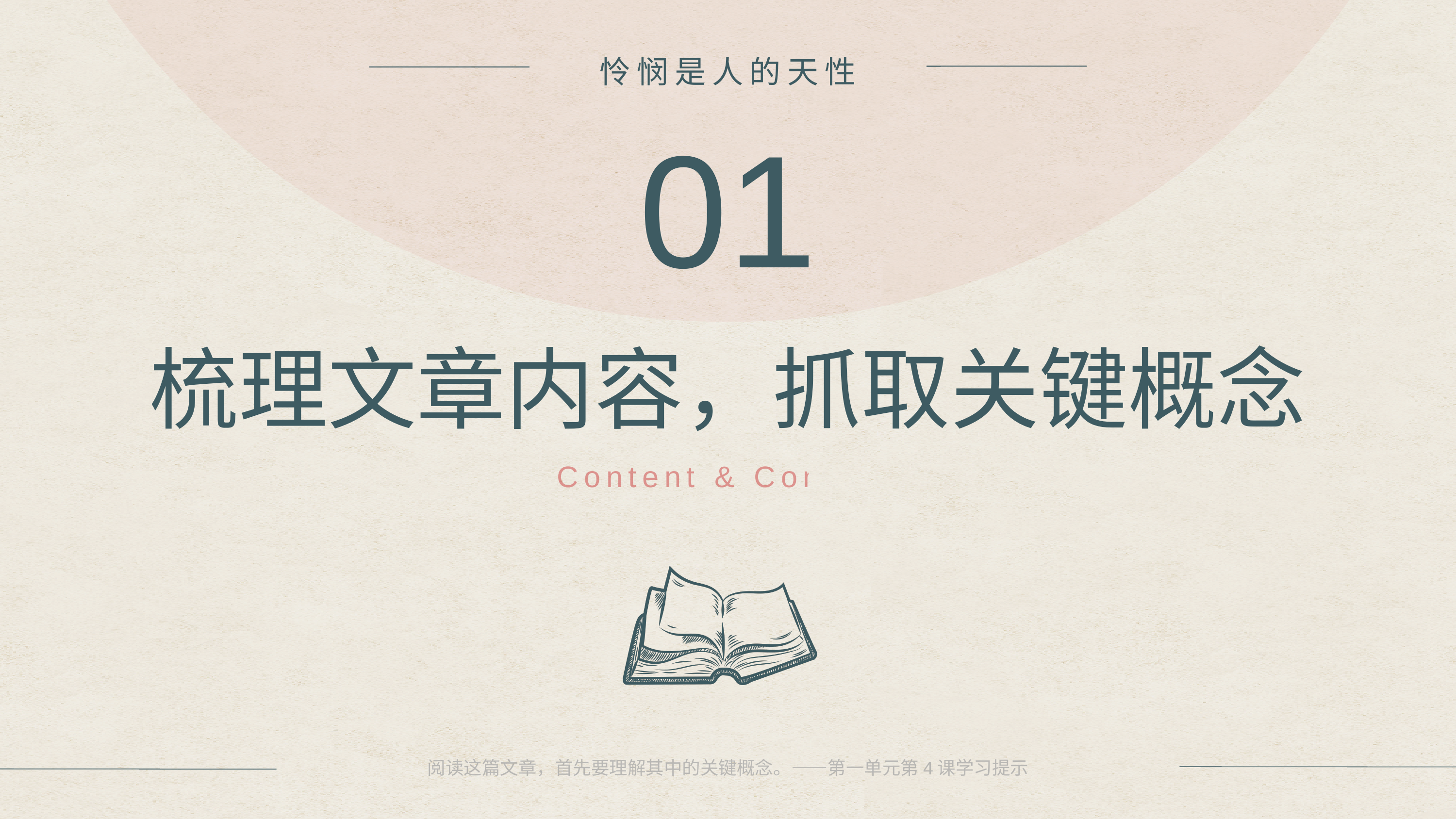

怜悯是人的天性

01
梳理文章内容，抓取关键概念
Content & Concept

阅读这篇文章，首先要理解其中的关键概念。——第一单元第4课学习提示